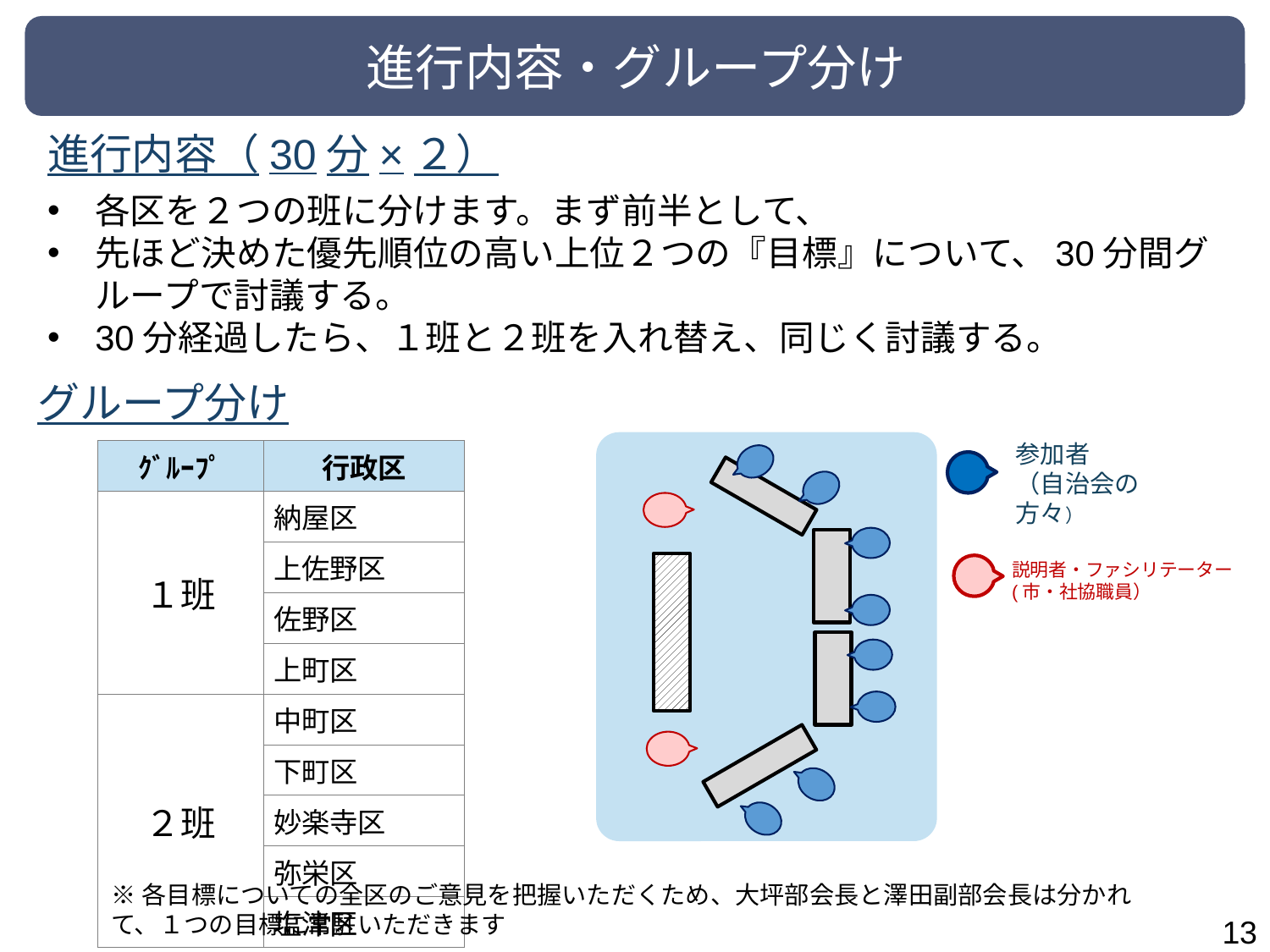

# 進行内容・グループ分け
進行内容（30分×２）
各区を２つの班に分けます。まず前半として、
先ほど決めた優先順位の高い上位２つの『目標』について、30分間グループで討議する。
30分経過したら、１班と２班を入れ替え、同じく討議する。
グループ分け

参加者
（自治会の方々）
| ｸﾞﾙｰﾌﾟ | 行政区 |
| --- | --- |
| １班 | 納屋区 |
|  | 上佐野区 |
|  | 佐野区 |
|  | 上町区 |
| ２班 | 中町区 |
|  | 下町区 |
|  | 妙楽寺区 |
|  | 弥栄区 |
|  | 塩津区 |

説明者・ファシリテーター
(市・社協職員）

※各目標についての全区のご意見を把握いただくため、大坪部会長と澤田副部会長は分かれて、１つの目標に常駐いただきます
13